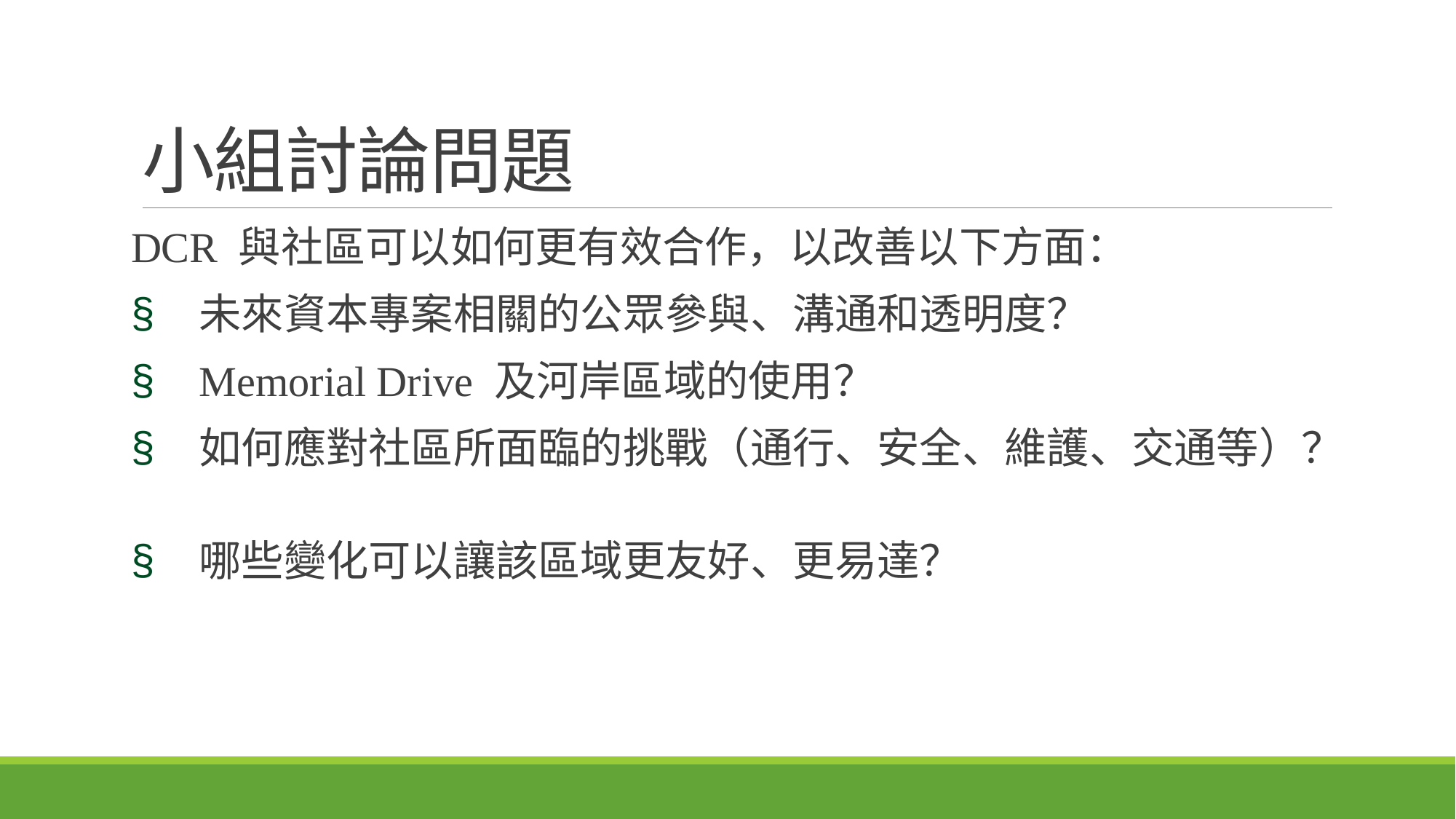

# 小組討論問題
DCR 與社區可以如何更有效合作，以改善以下方面：
未來資本專案相關的公眾參與、溝通和透明度？
Memorial Drive 及河岸區域的使用？
如何應對社區所面臨的挑戰（通行、安全、維護、交通等）？
哪些變化可以讓該區域更友好、更易達？